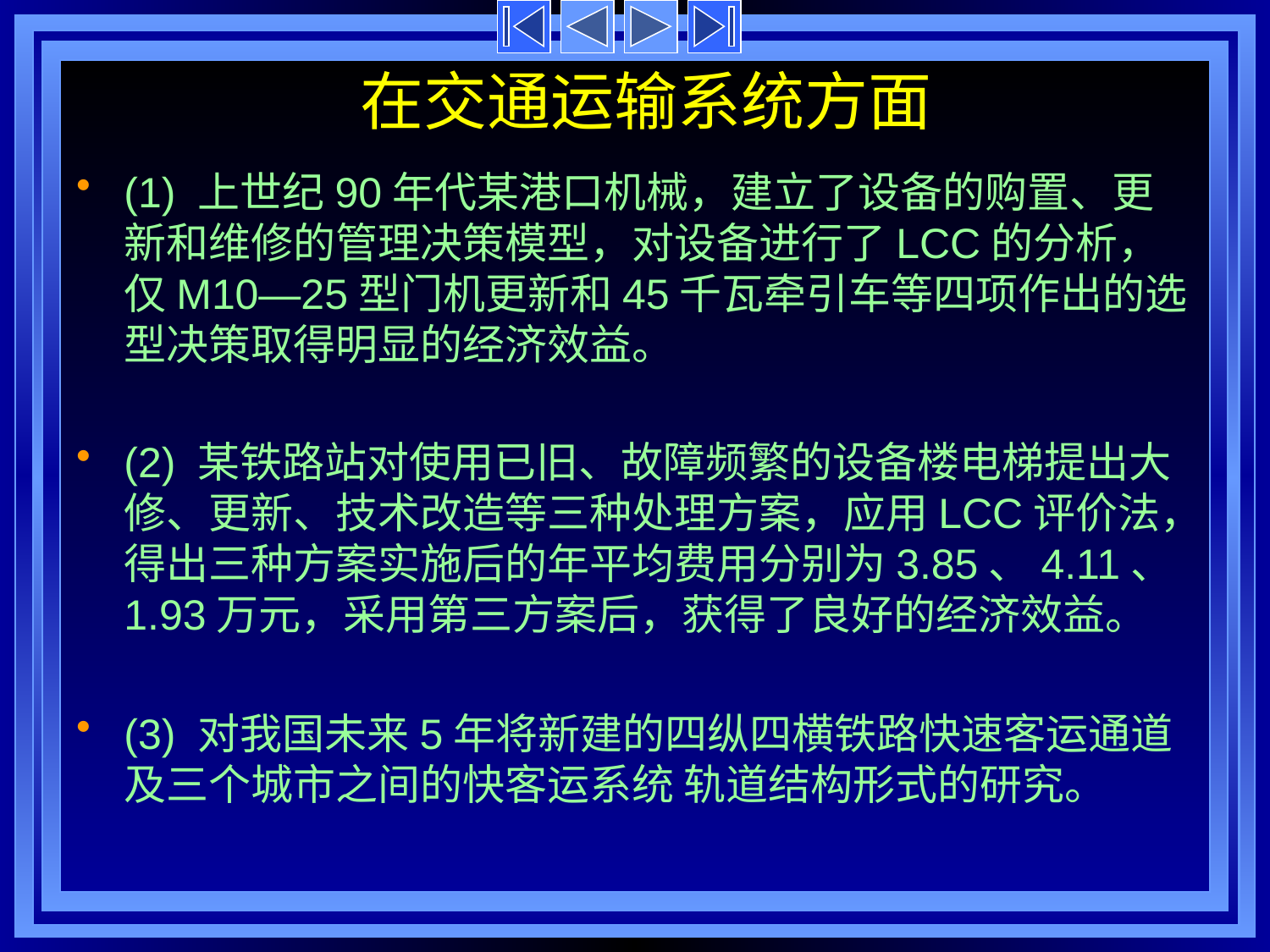

# 在交通运输系统方面
(1) 上世纪90年代某港口机械，建立了设备的购置、更新和维修的管理决策模型，对设备进行了LCC的分析，仅M10—25型门机更新和45千瓦牵引车等四项作出的选型决策取得明显的经济效益。

(2) 某铁路站对使用已旧、故障频繁的设备楼电梯提出大修、更新、技术改造等三种处理方案，应用LCC评价法，得出三种方案实施后的年平均费用分别为3.85、4.11、1.93万元，采用第三方案后，获得了良好的经济效益。

(3) 对我国未来5年将新建的四纵四横铁路快速客运通道及三个城市之间的快客运系统 轨道结构形式的研究。

 (